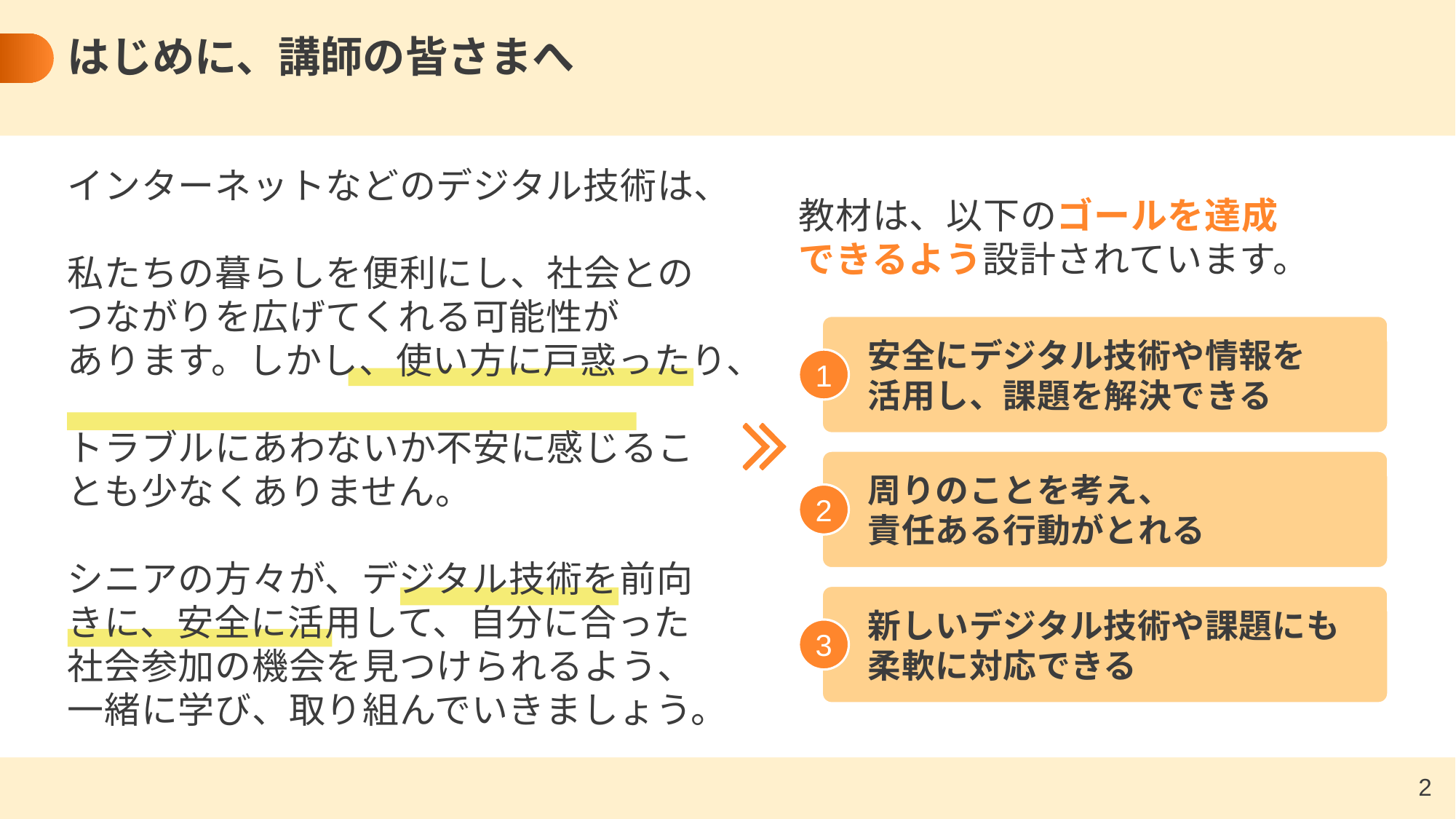

# はじめに、講師の皆さまへ

教材は、以下のゴールを達成
できるよう設計されています。
インターネットなどのデジタル技術は、
私たちの暮らしを便利にし、社会との
つながりを広げてくれる可能性が
あります。しかし、使い方に戸惑ったり、
トラブルにあわないか不安に感じることも少なくありません。

シニアの方々が、デジタル技術を前向きに、安全に活用して、自分に合った
社会参加の機会を見つけられるよう、
一緒に学び、取り組んでいきましょう。
安全にデジタル技術や情報を
活用し、課題を解決できる
1

周りのことを考え、
責任ある行動がとれる
2
新しいデジタル技術や課題にも
柔軟に対応できる
3
2